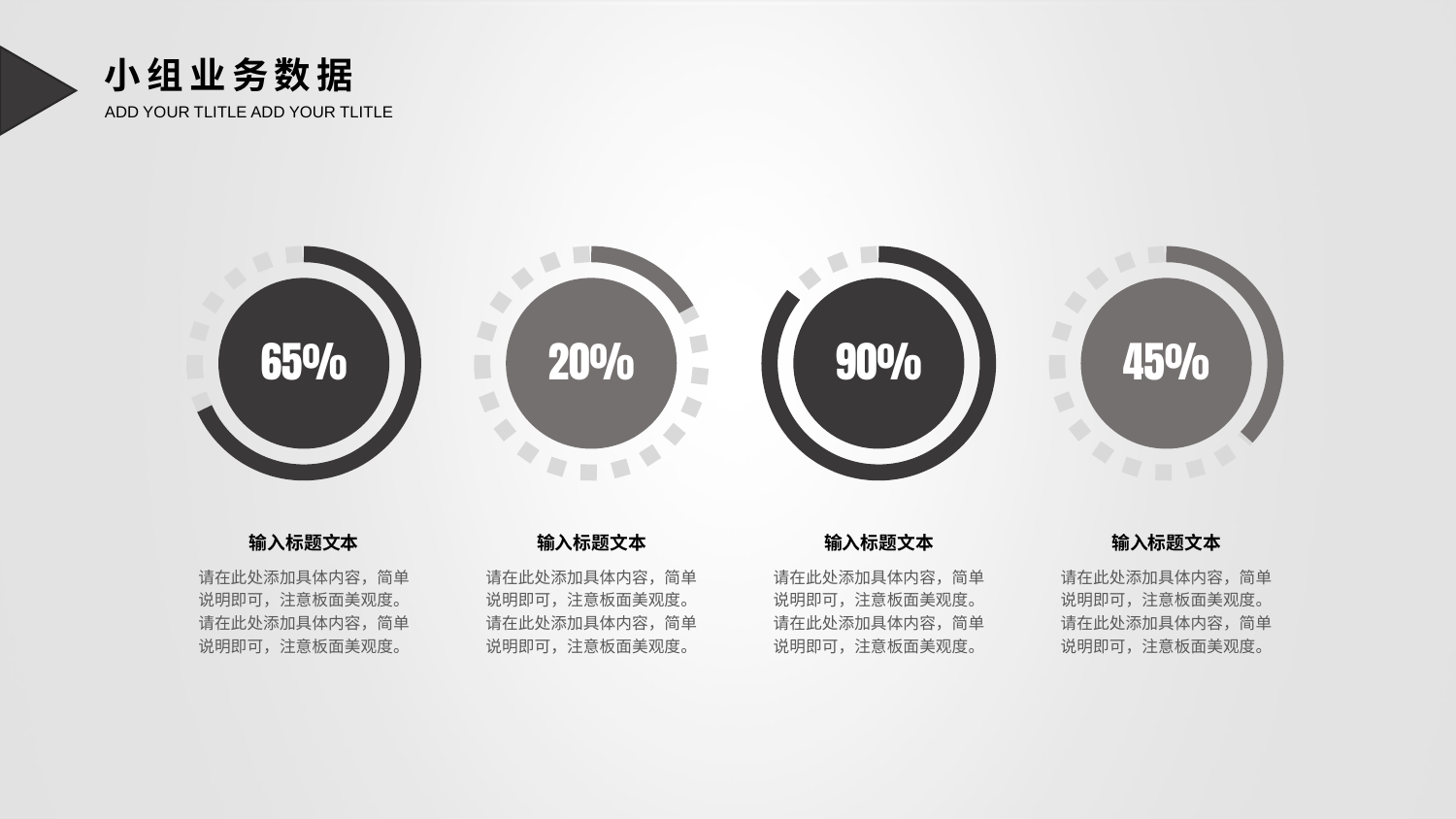

小组业务数据

ADD YOUR TLITLE ADD YOUR TLITLE

65%
输入标题文本
请在此处添加具体内容，简单说明即可，注意板面美观度。请在此处添加具体内容，简单说明即可，注意板面美观度。

20%
输入标题文本
请在此处添加具体内容，简单说明即可，注意板面美观度。请在此处添加具体内容，简单说明即可，注意板面美观度。

90%
输入标题文本
请在此处添加具体内容，简单说明即可，注意板面美观度。请在此处添加具体内容，简单说明即可，注意板面美观度。

45%
输入标题文本
请在此处添加具体内容，简单说明即可，注意板面美观度。请在此处添加具体内容，简单说明即可，注意板面美观度。